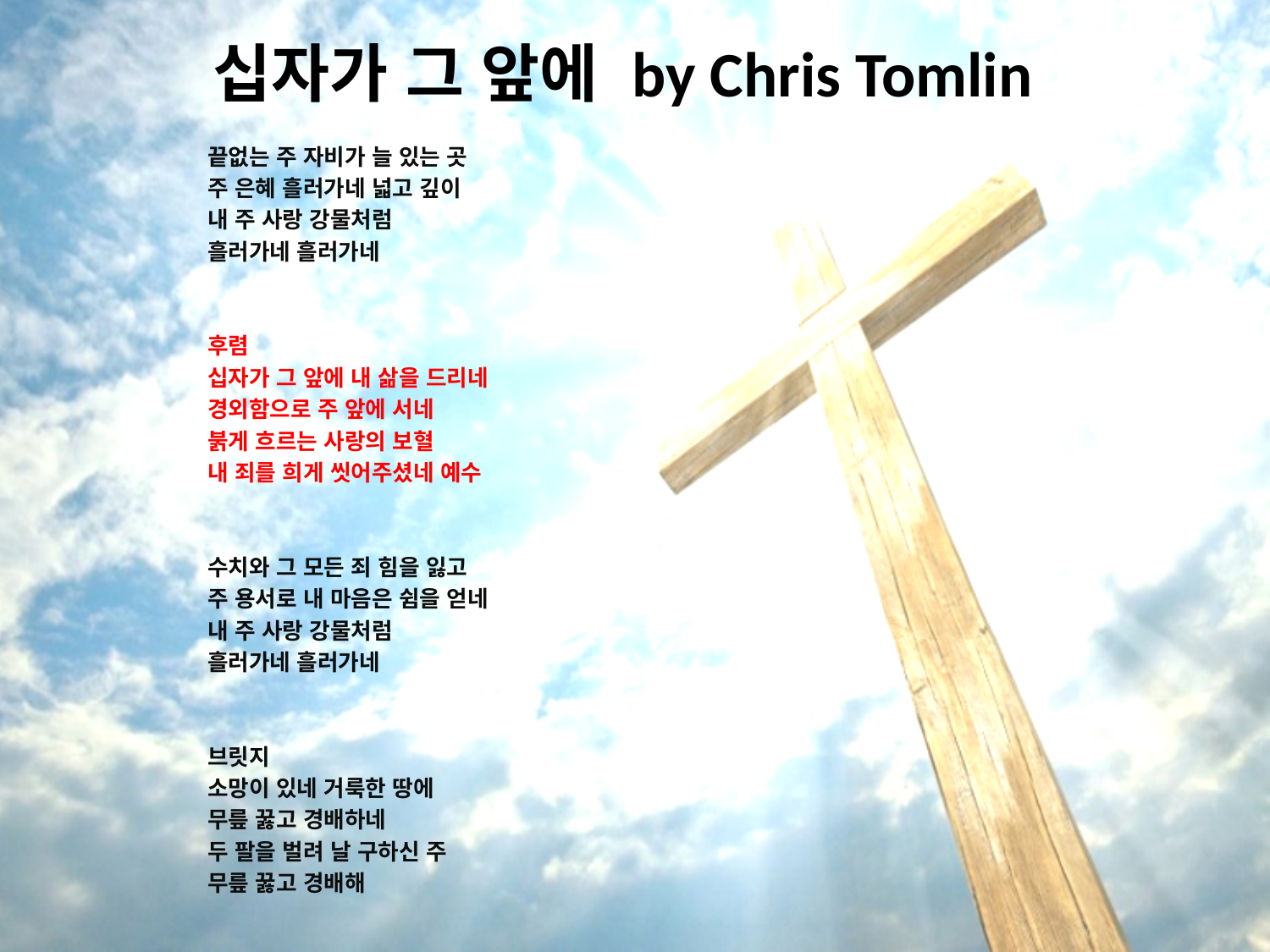

# 십자가 그 앞에 by Chris Tomlin
끝없는 주 자비가 늘 있는 곳
주 은혜 흘러가네 넓고 깊이
내 주 사랑 강물처럼
흘러가네 흘러가네

후렴
십자가 그 앞에 내 삶을 드리네
경외함으로 주 앞에 서네
붉게 흐르는 사랑의 보혈
내 죄를 희게 씻어주셨네 예수

수치와 그 모든 죄 힘을 잃고
주 용서로 내 마음은 쉼을 얻네
내 주 사랑 강물처럼
흘러가네 흘러가네

브릿지
소망이 있네 거룩한 땅에
무릎 꿇고 경배하네
두 팔을 벌려 날 구하신 주
무릎 꿇고 경배해